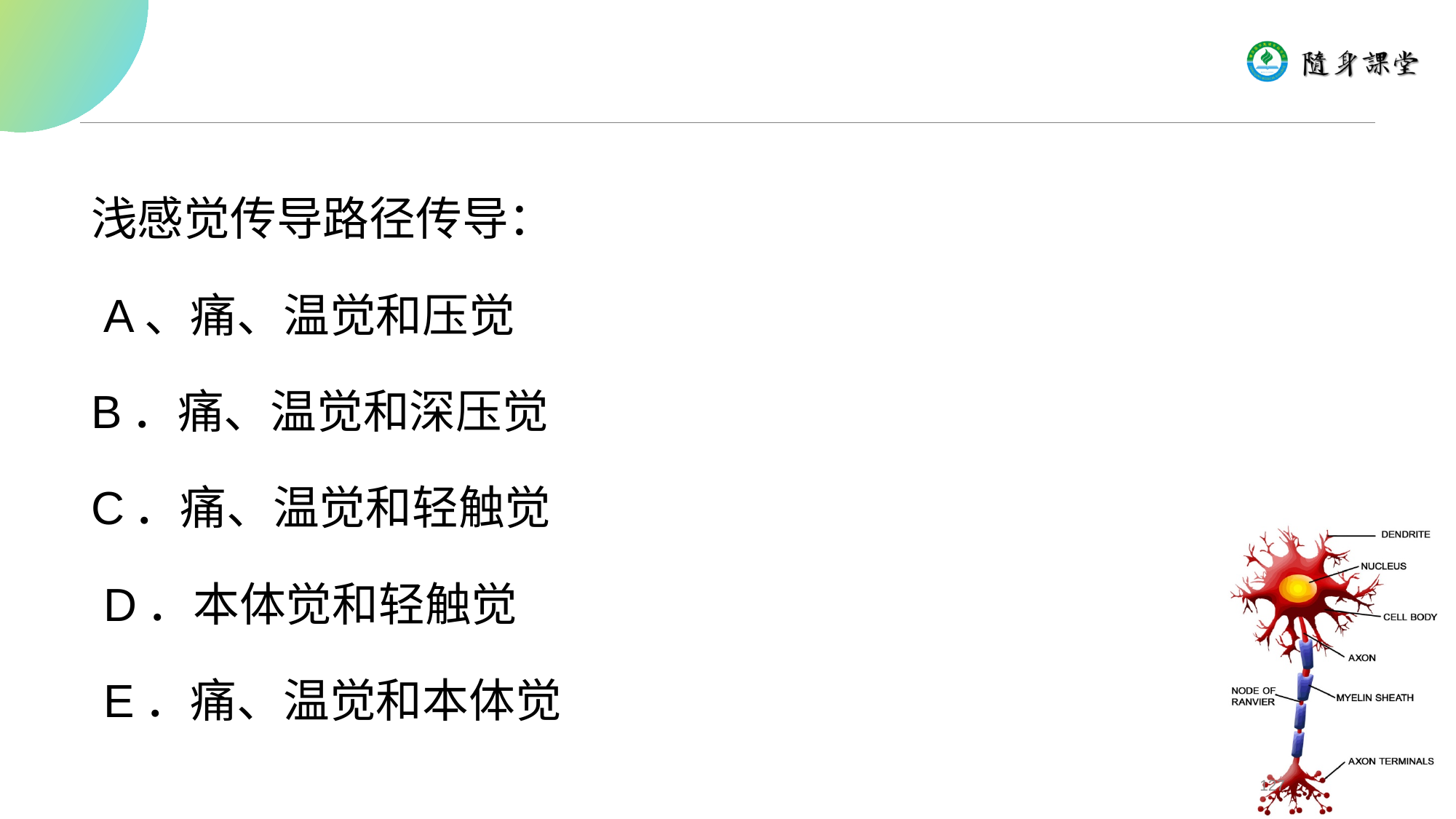

#
浅感觉传导路径传导：
 A、痛、温觉和压觉
B．痛、温觉和深压觉
C．痛、温觉和轻触觉
 D．本体觉和轻触觉
 E．痛、温觉和本体觉

127